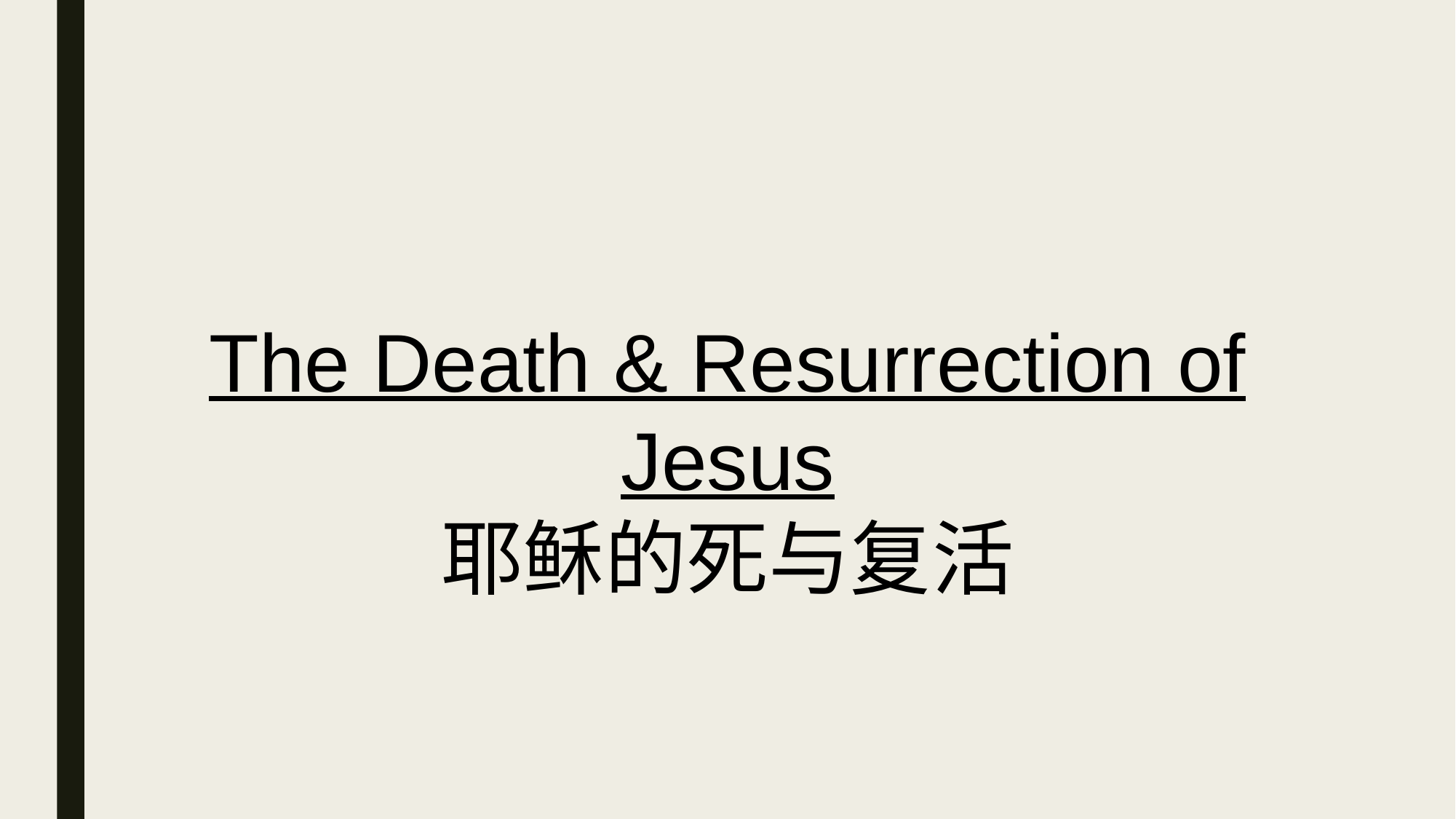

The Death & Resurrection of Jesus
耶稣的死与复活